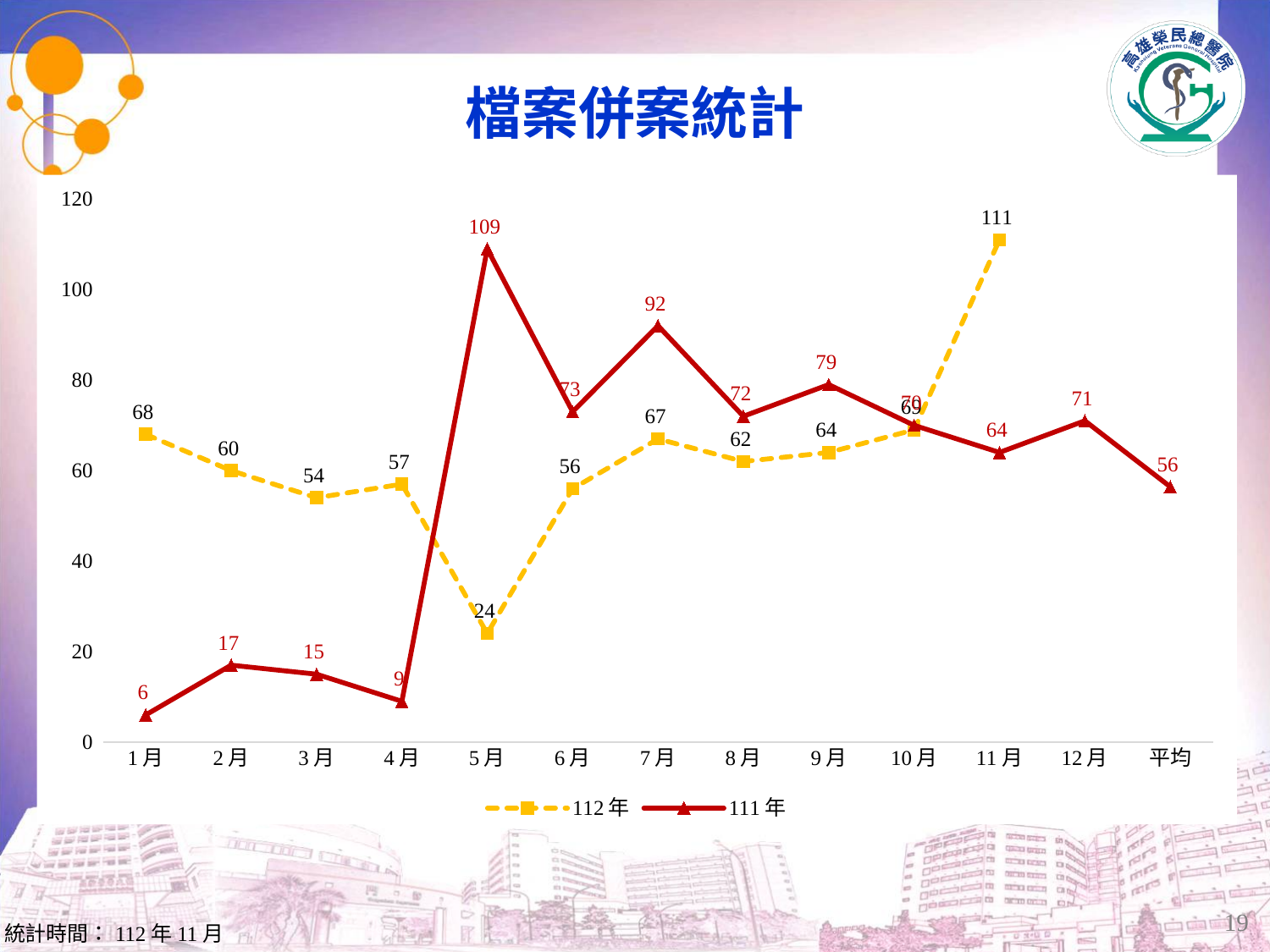

# 檔案併案統計

### Chart

| Category |  |  |
|---|---|---|
| 1月 | 68.0 | 6.0 |
| 2月 | 60.0 | 17.0 |
| 3月 | 54.0 | 15.0 |
| 4月 | 57.0 | 9.0 |
| 5月 | 24.0 | 109.0 |
| 6月 | 56.0 | 73.0 |
| 7月 | 67.0 | 92.0 |
| 8月 | 62.0 | 72.0 |
| 9月 | 64.0 | 79.0 |
| 10月 | 69.0 | 70.0 |
| 11月 | 111.0 | 64.0 |
| 12月 | None | 71.0 |
| 平均 | None | 56.41666666666664 |
19
統計時間：112年11月